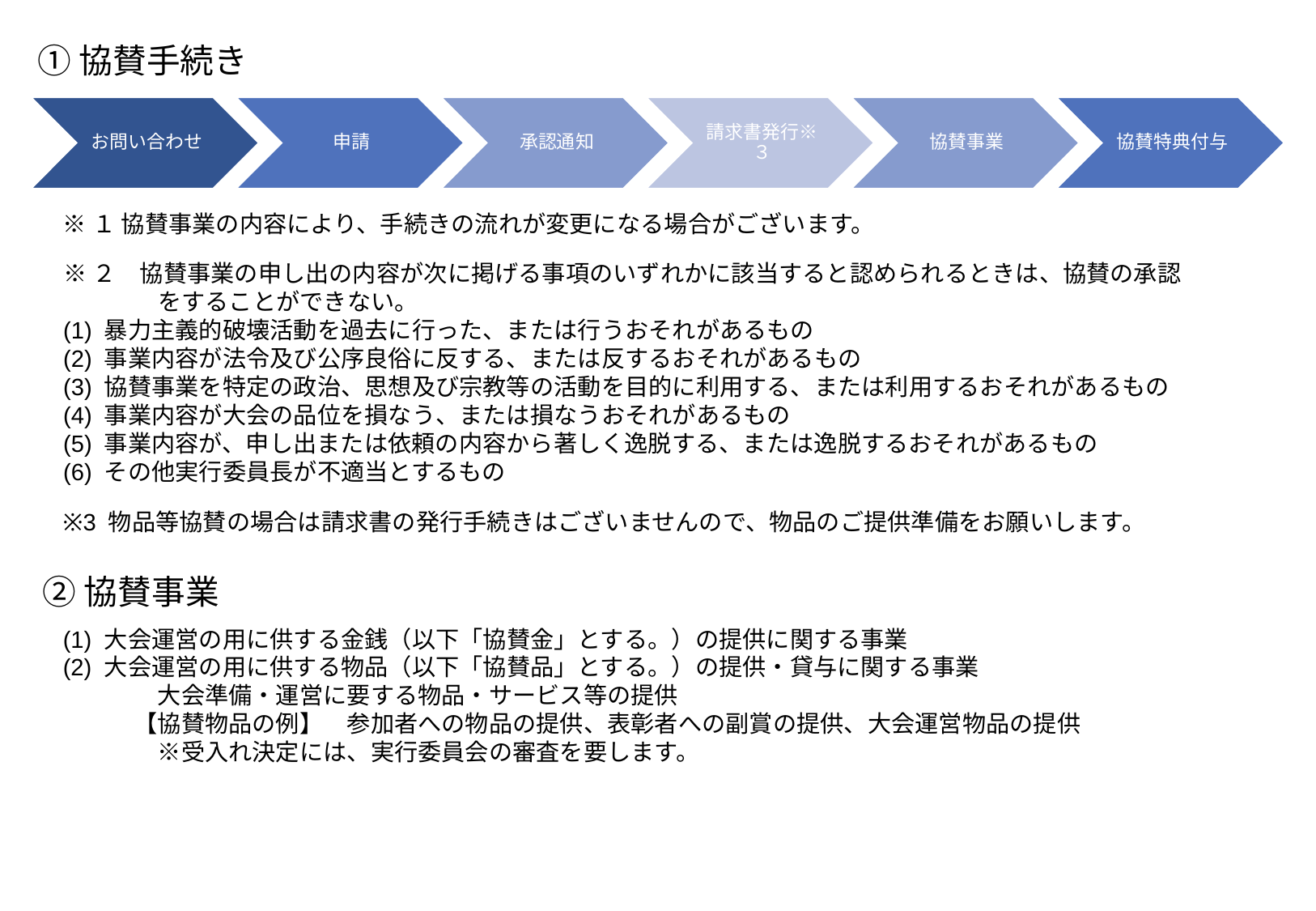

①協賛手続き
お問い合わせ
申請
承認通知
請求書発行※３
協賛事業
協賛特典付与
※１ 協賛事業の内容により、手続きの流れが変更になる場合がございます。
※２　協賛事業の申し出の内容が次に掲げる事項のいずれかに該当すると認められるときは、協賛の承認
　　　　をすることができない。
(1) 暴力主義的破壊活動を過去に行った、または行うおそれがあるもの
(2) 事業内容が法令及び公序良俗に反する、または反するおそれがあるもの
(3) 協賛事業を特定の政治、思想及び宗教等の活動を目的に利用する、または利用するおそれがあるもの
(4) 事業内容が大会の品位を損なう、または損なうおそれがあるもの
(5) 事業内容が、申し出または依頼の内容から著しく逸脱する、または逸脱するおそれがあるもの
(6) その他実行委員長が不適当とするもの
※3 物品等協賛の場合は請求書の発行手続きはございませんので、物品のご提供準備をお願いします。
②協賛事業
(1) 大会運営の用に供する金銭（以下「協賛金」とする。）の提供に関する事業
(2) 大会運営の用に供する物品（以下「協賛品」とする。）の提供・貸与に関する事業
　　　　大会準備・運営に要する物品・サービス等の提供
　　　【協賛物品の例】　参加者への物品の提供、表彰者への副賞の提供、大会運営物品の提供
　　　　※受入れ決定には、実行委員会の審査を要します。